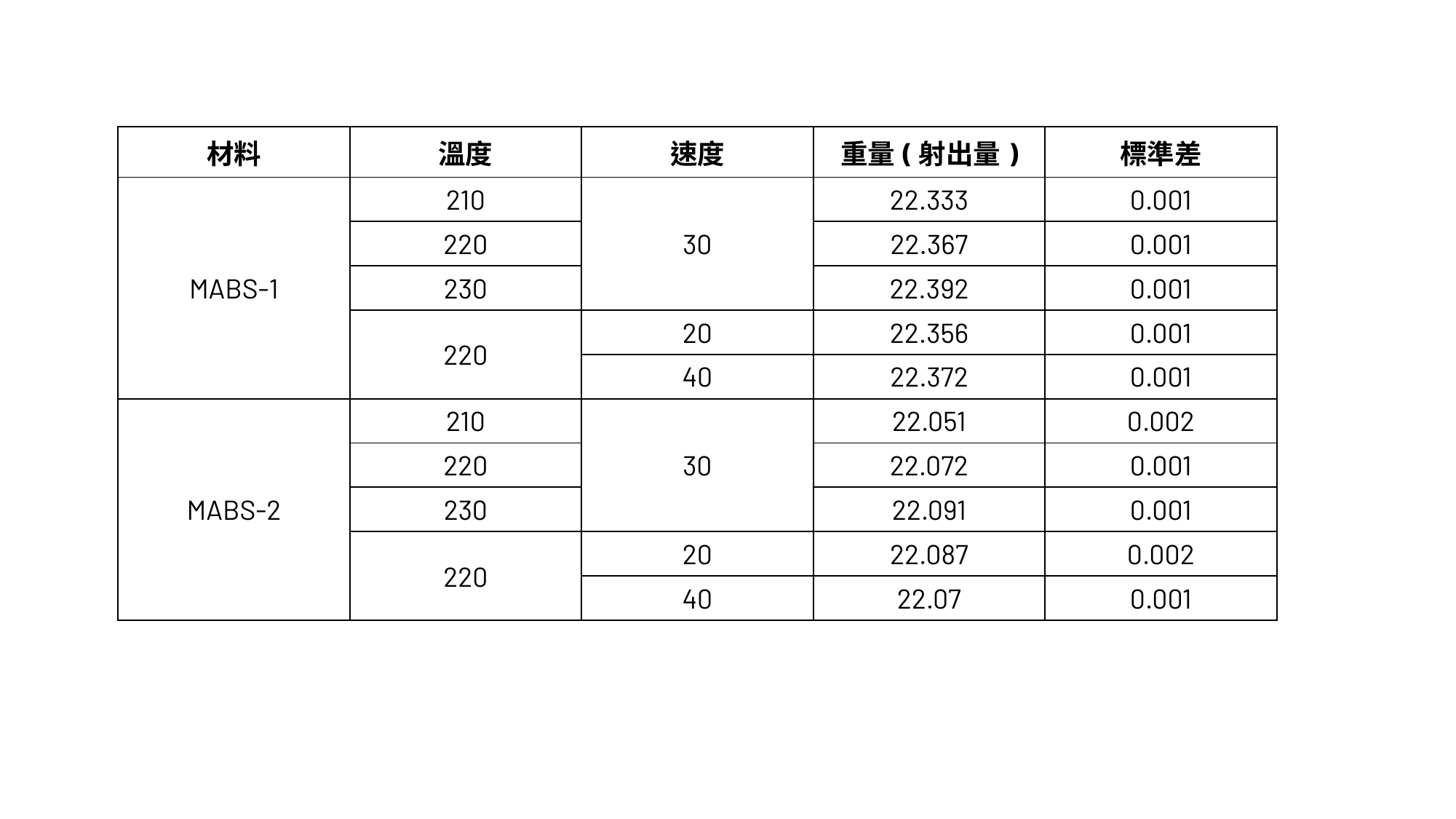

| 材料 | 溫度 | 速度 | 重量(射出量) | 標準差 |
| --- | --- | --- | --- | --- |
| MABS-1 | 210 | 30 | 22.333 | 0.001 |
|  | 220 |  | 22.367 | 0.001 |
|  | 230 |  | 22.392 | 0.001 |
|  | 220 | 20 | 22.356 | 0.001 |
|  |  | 40 | 22.372 | 0.001 |
| MABS-2 | 210 | 30 | 22.051 | 0.002 |
|  | 220 |  | 22.072 | 0.001 |
|  | 230 |  | 22.091 | 0.001 |
|  | 220 | 20 | 22.087 | 0.002 |
|  |  | 40 | 22.07 | 0.001 |